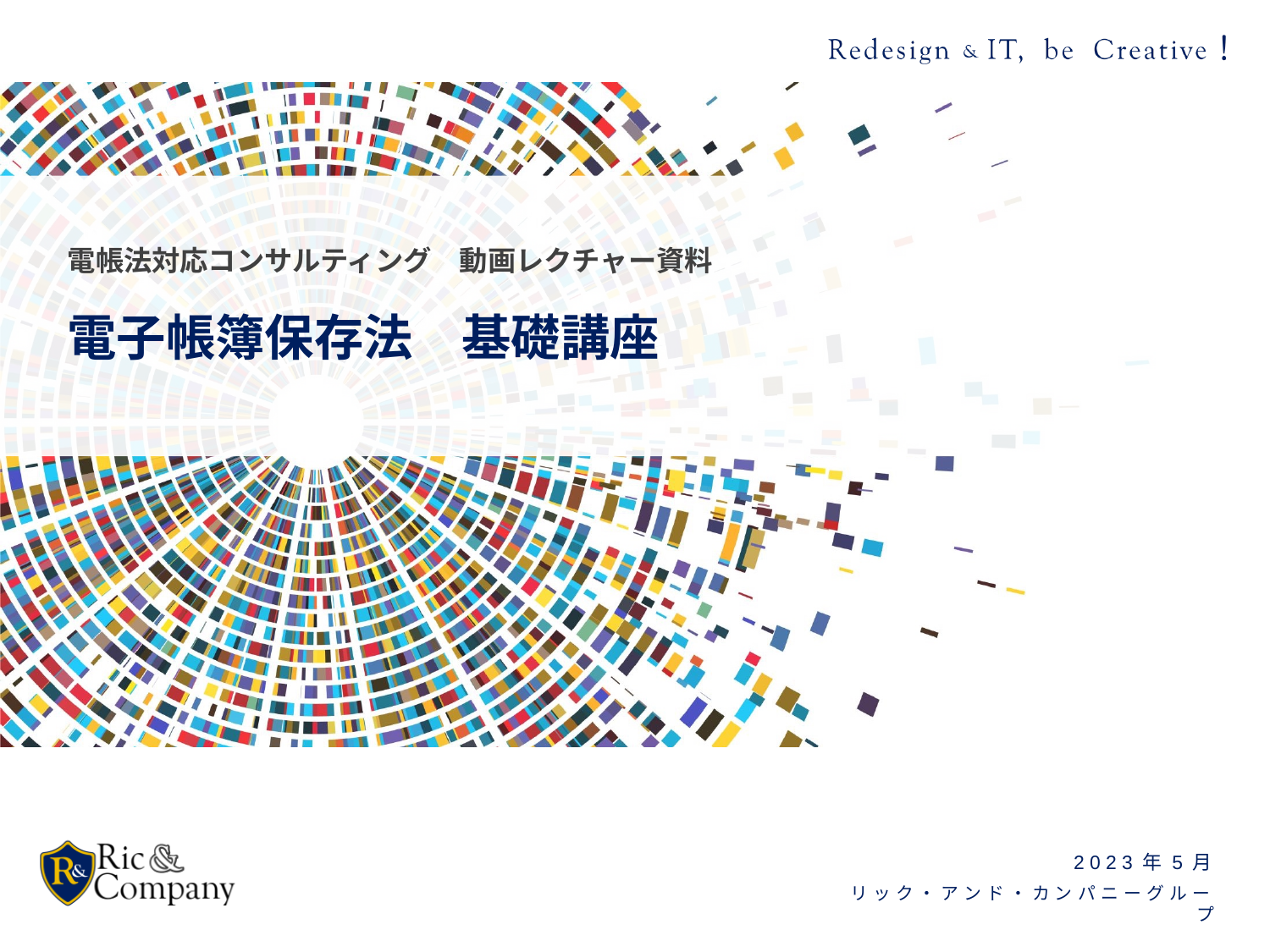

電帳法対応コンサルティング　動画レクチャー資料
電子帳簿保存法　基礎講座
2023年5月